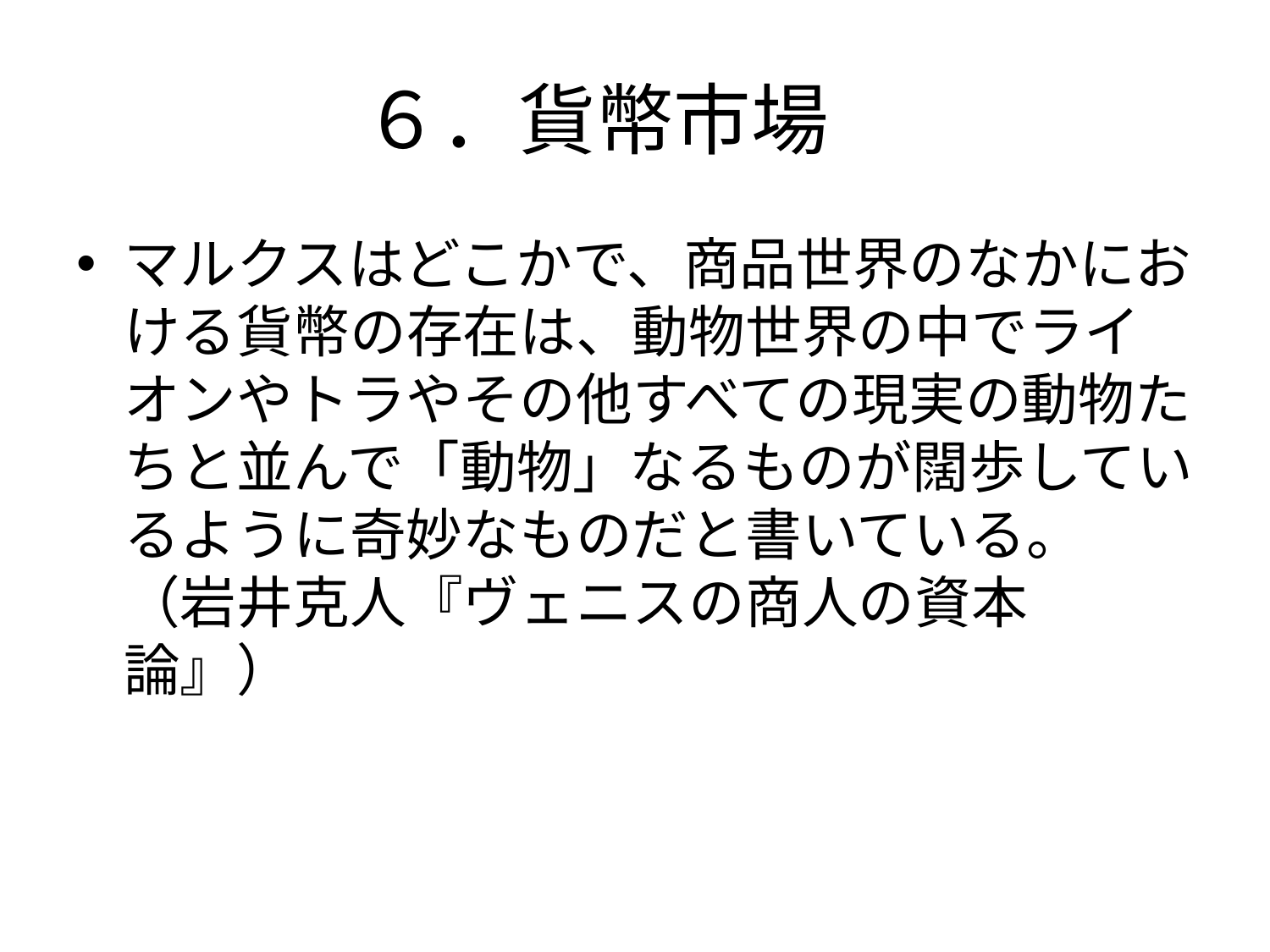

# ６．貨幣市場
マルクスはどこかで、商品世界のなかにおける貨幣の存在は、動物世界の中でライオンやトラやその他すべての現実の動物たちと並んで「動物」なるものが闊歩しているように奇妙なものだと書いている。（岩井克人『ヴェニスの商人の資本論』）